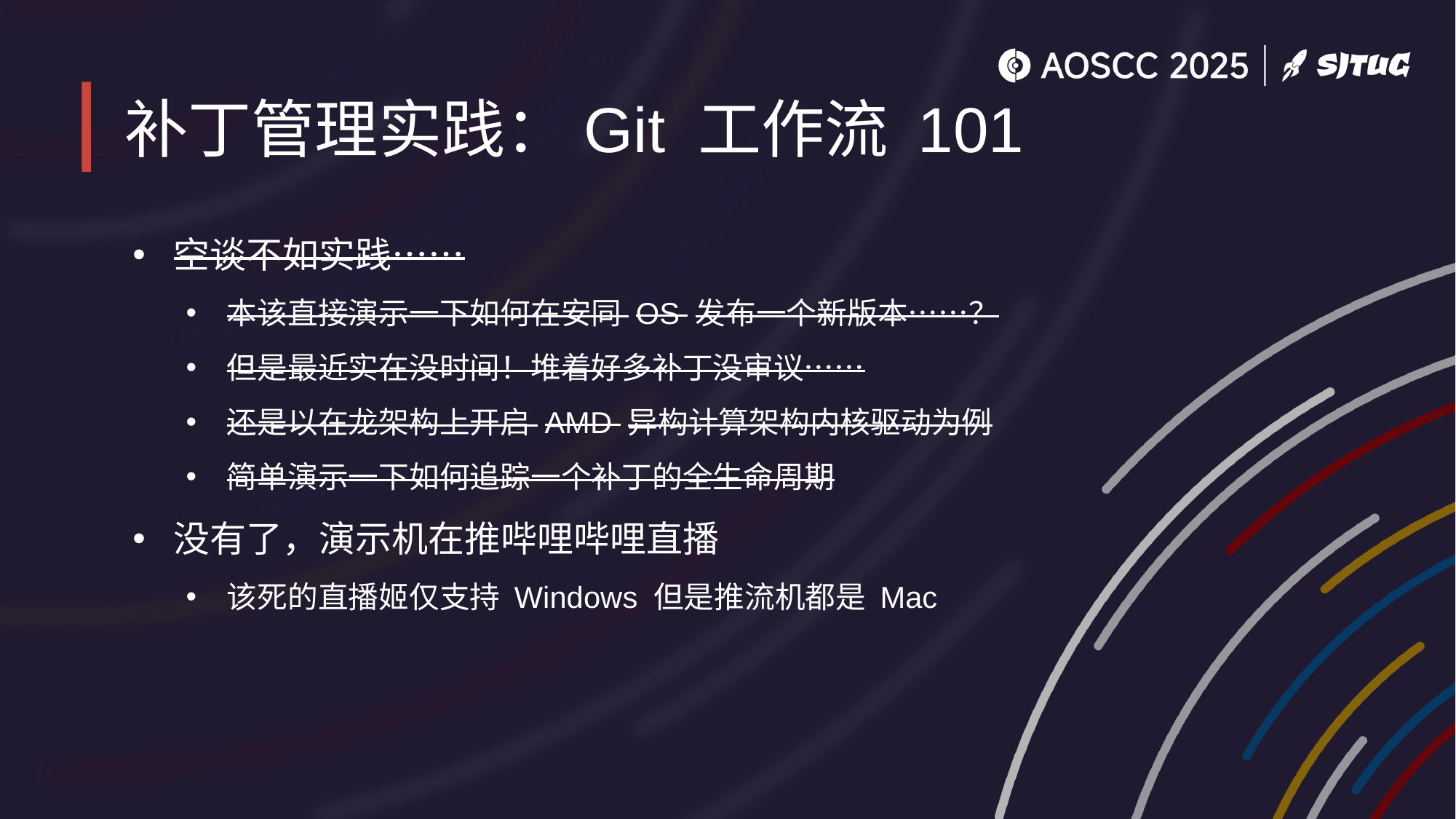

# 补丁管理实践：Git 工作流 101
空谈不如实践……
本该直接演示一下如何在安同 OS 发布一个新版本……？
但是最近实在没时间！堆着好多补丁没审议……
还是以在龙架构上开启 AMD 异构计算架构内核驱动为例
简单演示一下如何追踪一个补丁的全生命周期
没有了，演示机在推哔哩哔哩直播
该死的直播姬仅支持 Windows 但是推流机都是 Mac